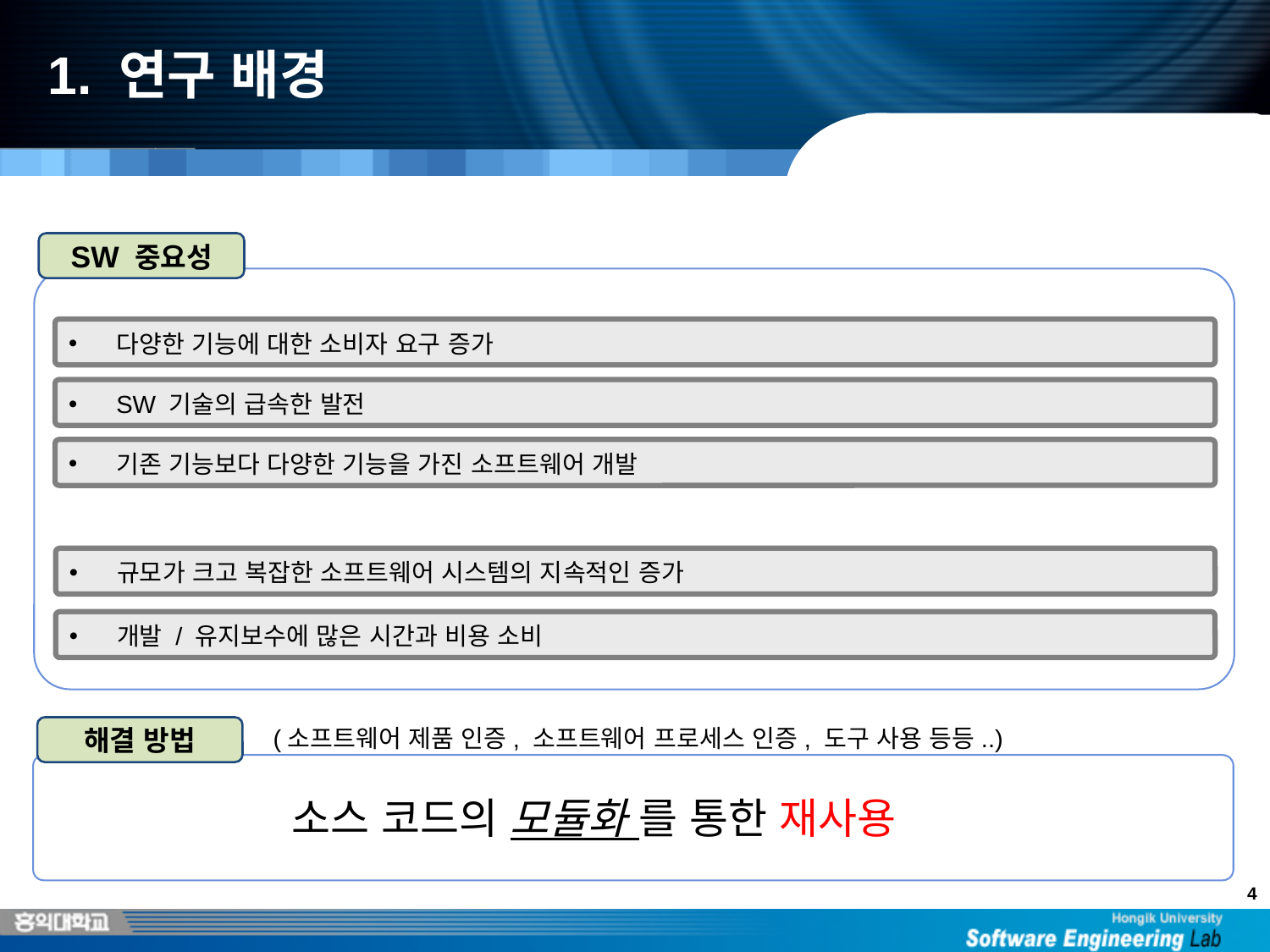

# 1. 연구 배경
SW 중요성

다양한 기능에 대한 소비자 요구 증가
SW 기술의 급속한 발전
기존 기능보다 다양한 기능을 가진 소프트웨어 개발
규모가 크고 복잡한 소프트웨어 시스템의 지속적인 증가
개발 / 유지보수에 많은 시간과 비용 소비
(소프트웨어 제품 인증, 소프트웨어 프로세스 인증, 도구 사용 등등..)
해결 방법

소스 코드의 모듈화 를 통한 재사용
4